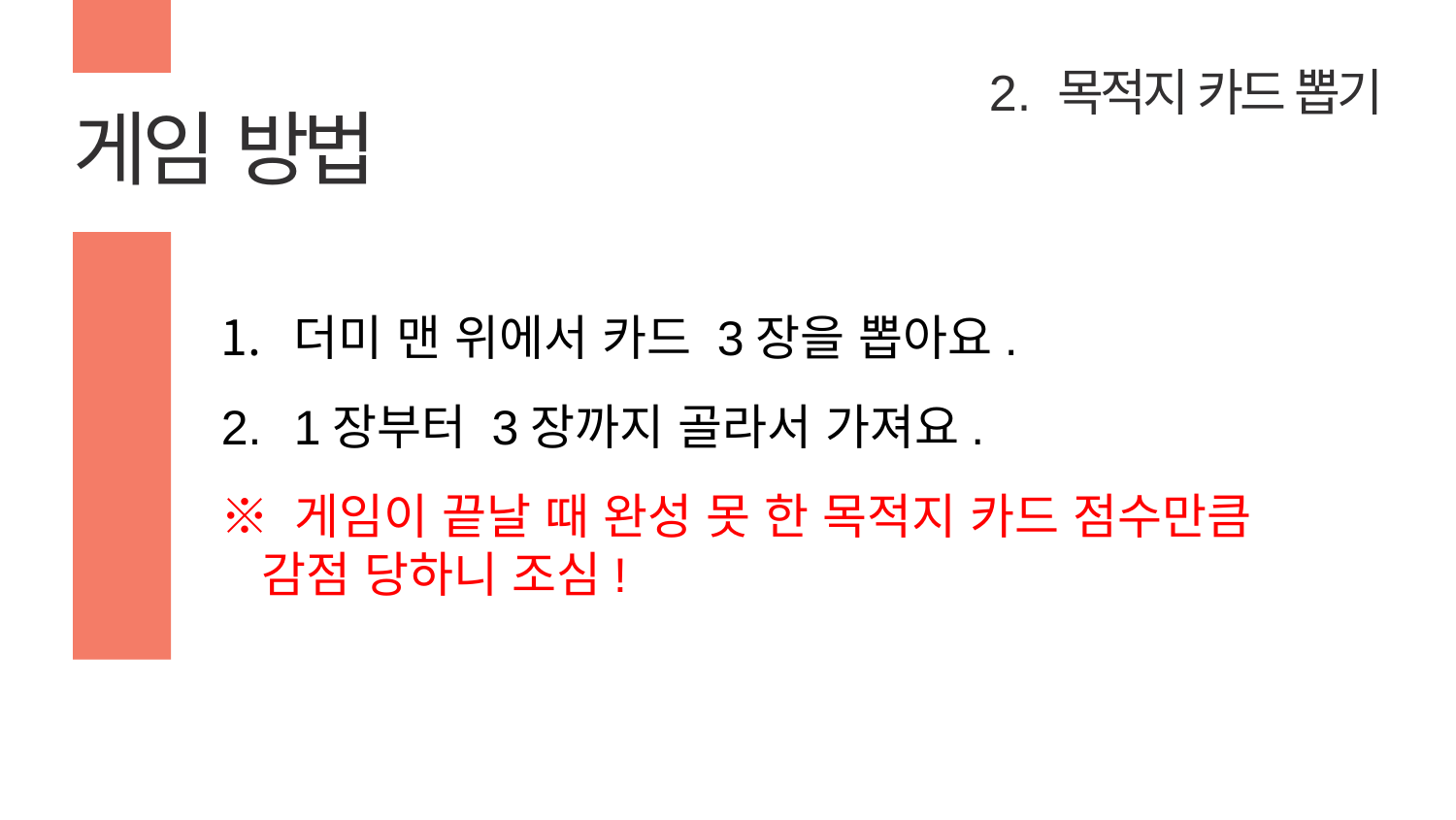

# 2. 목적지 카드 뽑기
게임 방법

더미 맨 위에서 카드 3장을 뽑아요.
1장부터 3장까지 골라서 가져요.
※ 게임이 끝날 때 완성 못 한 목적지 카드 점수만큼
   감점 당하니 조심!